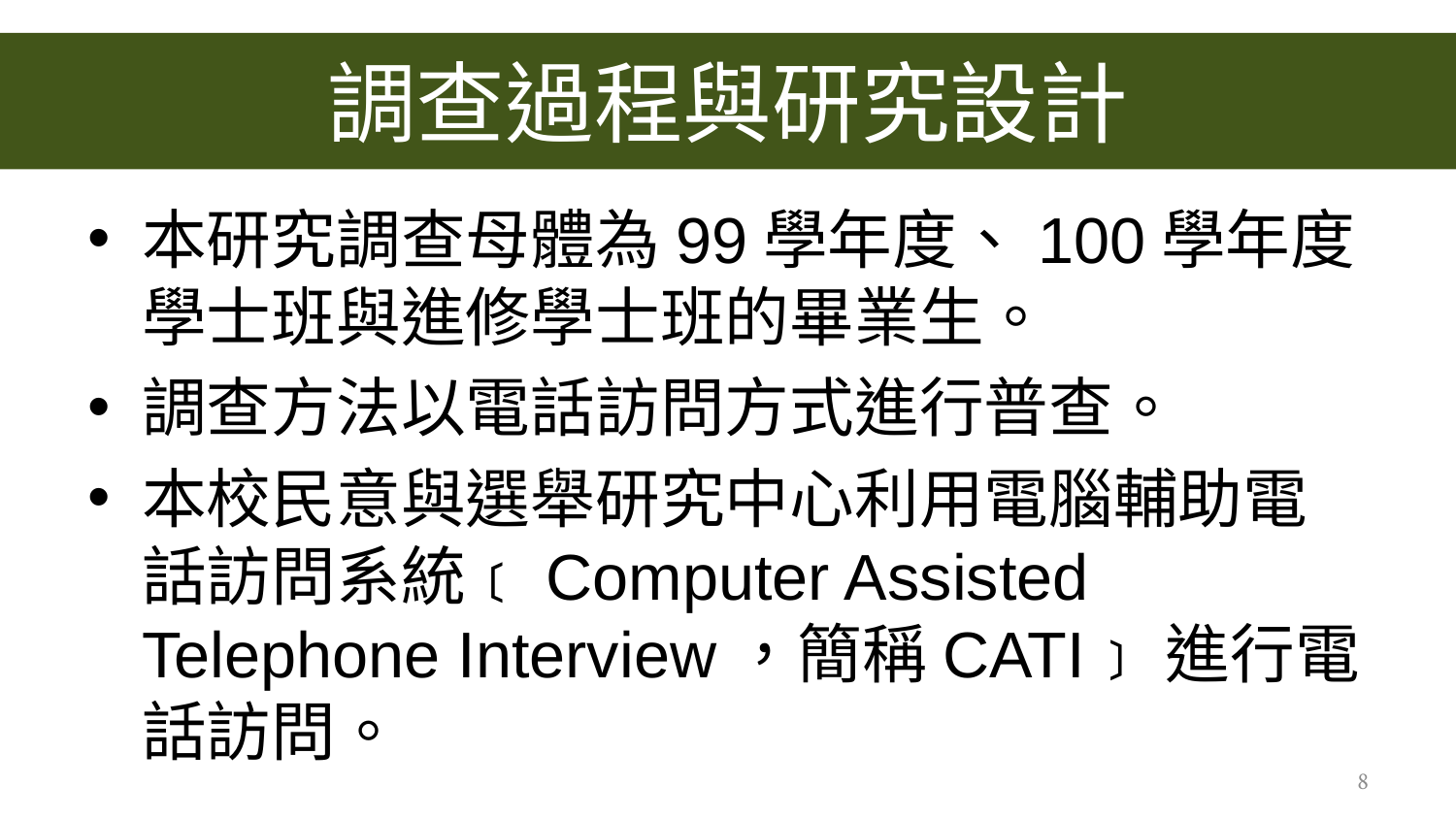

# 調查過程與研究設計
本研究調查母體為99學年度、100學年度學士班與進修學士班的畢業生。
調查方法以電話訪問方式進行普查。
本校民意與選舉研究中心利用電腦輔助電話訪問系統﹝Computer Assisted Telephone Interview，簡稱CATI﹞進行電話訪問。
8